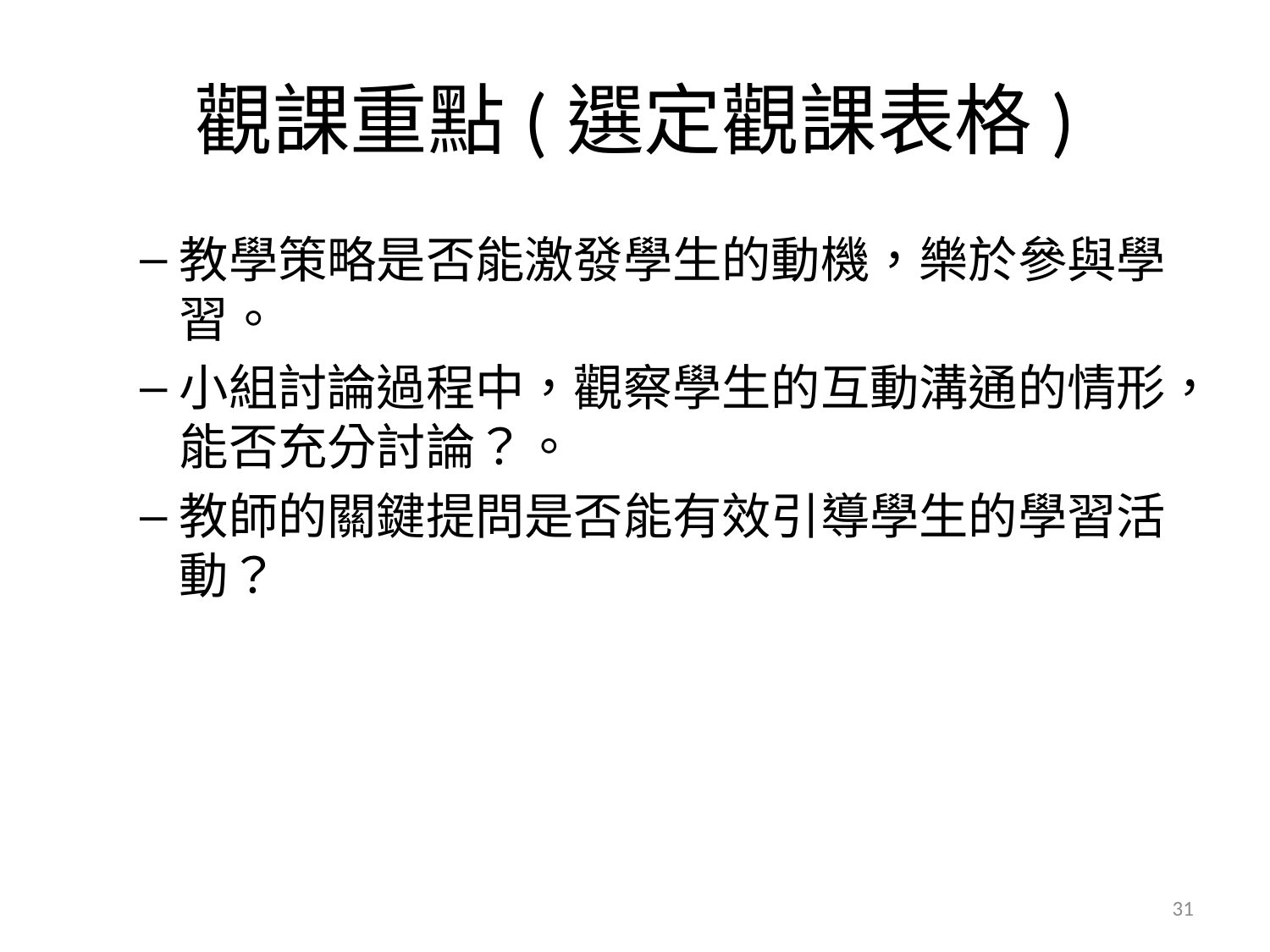

# 觀課重點(選定觀課表格)
教學策略是否能激發學生的動機，樂於參與學習。
小組討論過程中，觀察學生的互動溝通的情形，能否充分討論？。
教師的關鍵提問是否能有效引導學生的學習活動？
31